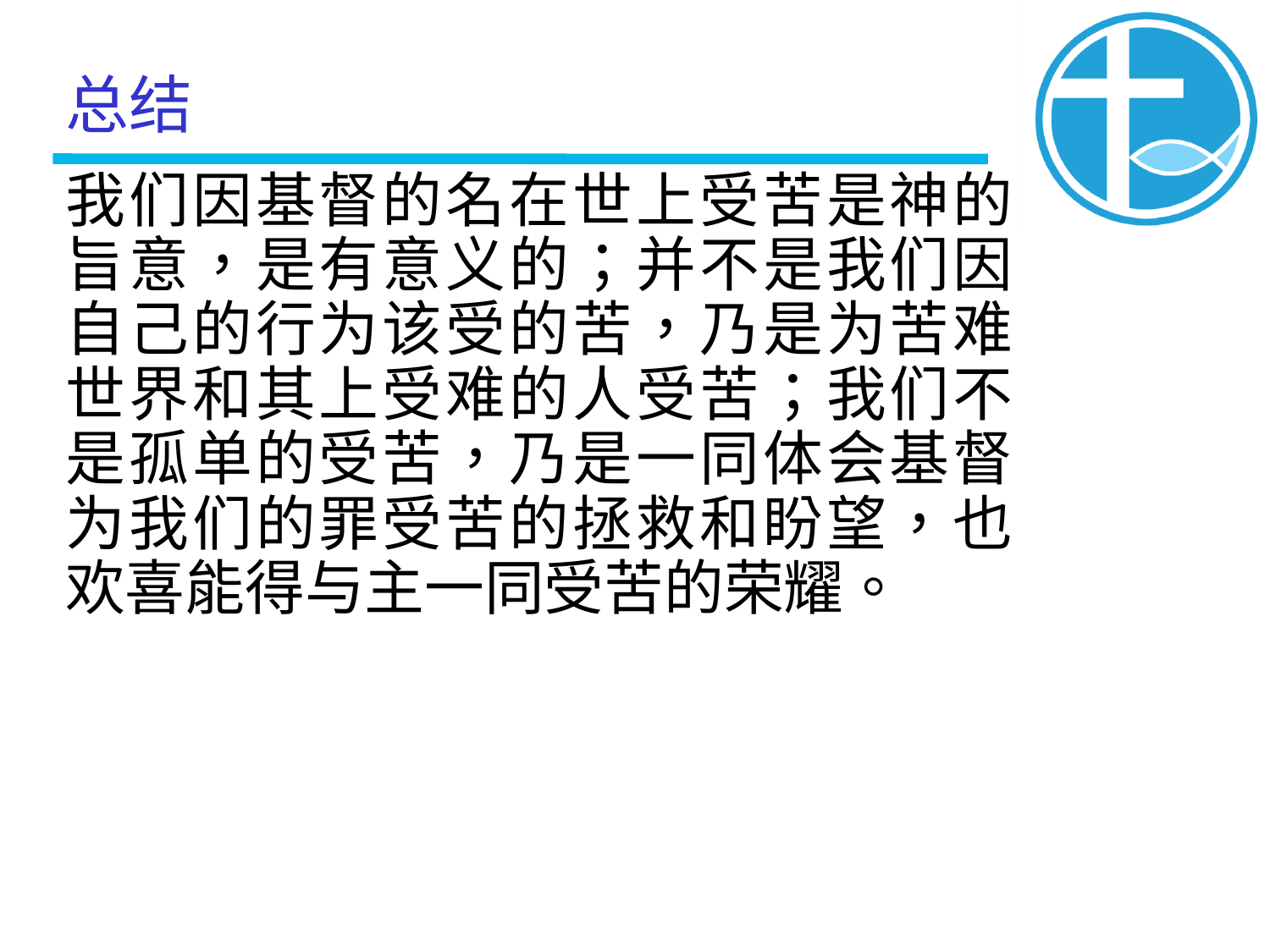

总结
我们因基督的名在世上受苦是神的旨意，是有意义的；并不是我们因自己的行为该受的苦，乃是为苦难世界和其上受难的人受苦；我们不是孤单的受苦，乃是一同体会基督为我们的罪受苦的拯救和盼望，也欢喜能得与主一同受苦的荣耀。